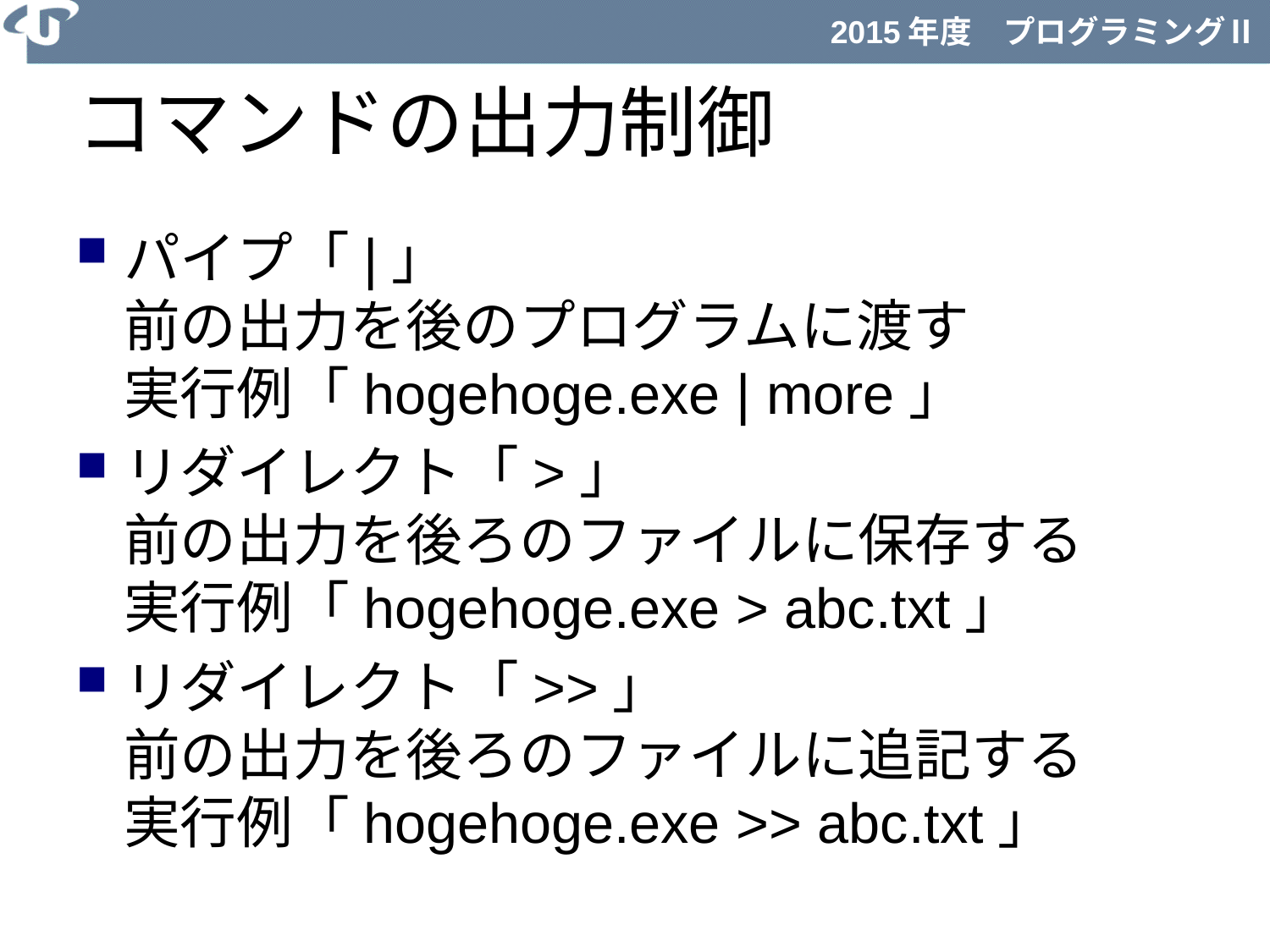

# コマンドの出力制御
パイプ「|」
前の出力を後のプログラムに渡す
実行例「hogehoge.exe | more」
リダイレクト「>」
前の出力を後ろのファイルに保存する
実行例「hogehoge.exe > abc.txt」
リダイレクト「>>」
前の出力を後ろのファイルに追記する
実行例「hogehoge.exe >> abc.txt」